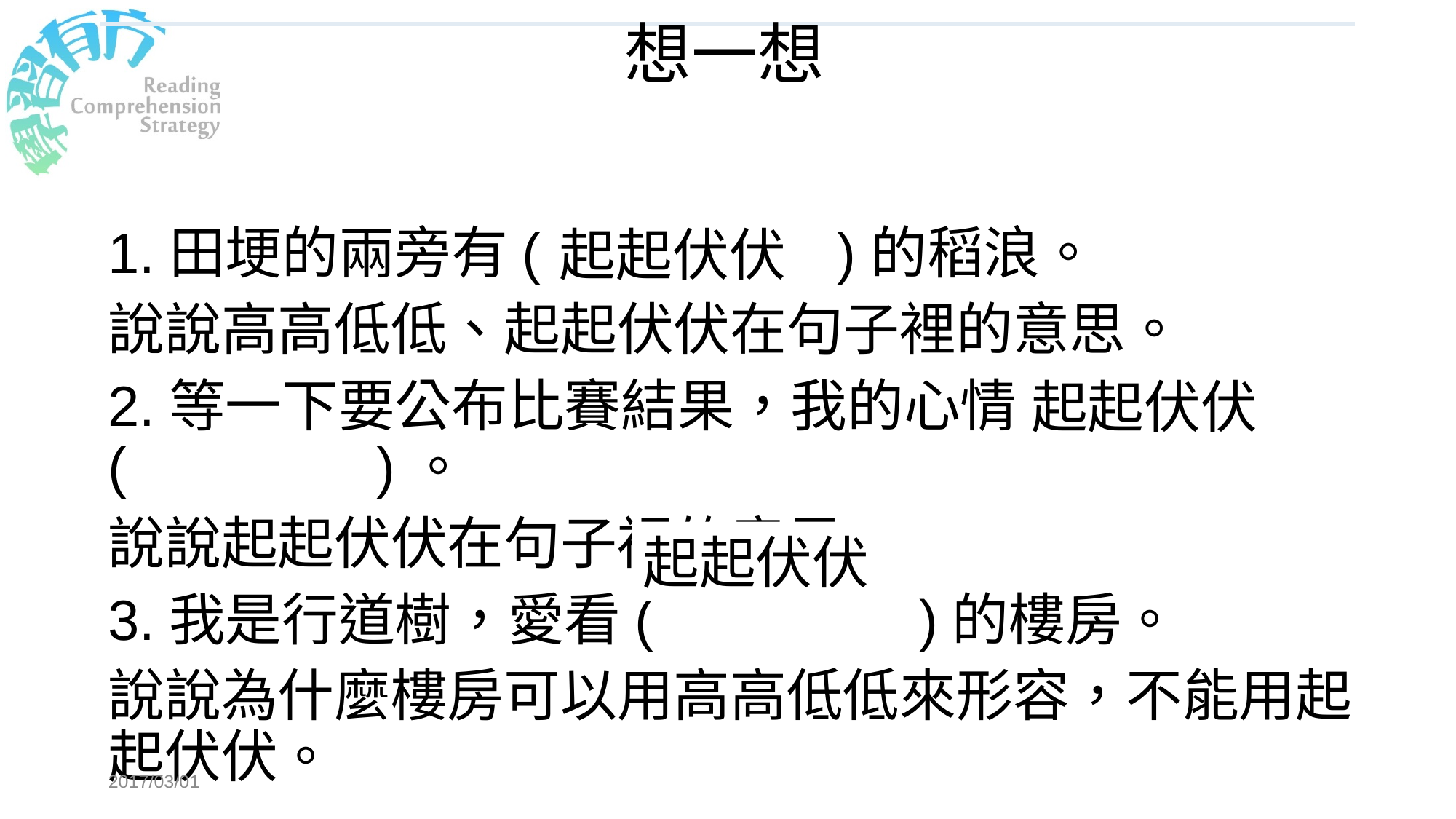

# 想一想
起起伏伏
    高高低低
1.田埂的兩旁有(                   )的稻浪。
說說高高低低、起起伏伏在句子裡的意思。
2.等一下要公布比賽結果，我的心情(                )。
說說起起伏伏在句子裡的意思。
3.我是行道樹，愛看(                 )的樓房。
說說為什麼樓房可以用高高低低來形容，不能用起起伏伏。
高高低低
起起伏伏
起起伏伏
高高低低
2017/03/01